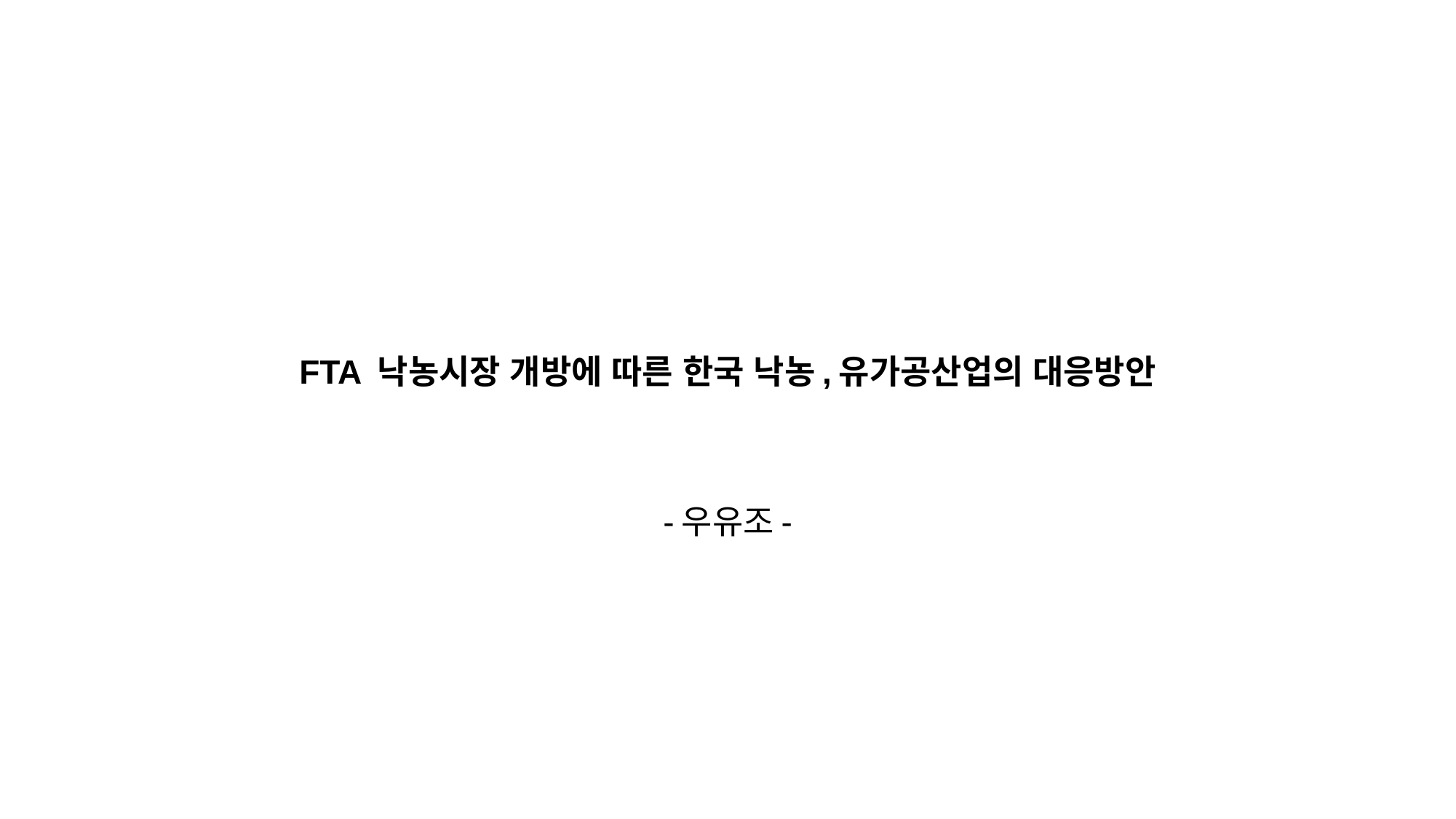

FTA 낙농시장 개방에 따른 한국 낙농,유가공산업의 대응방안

-우유조-